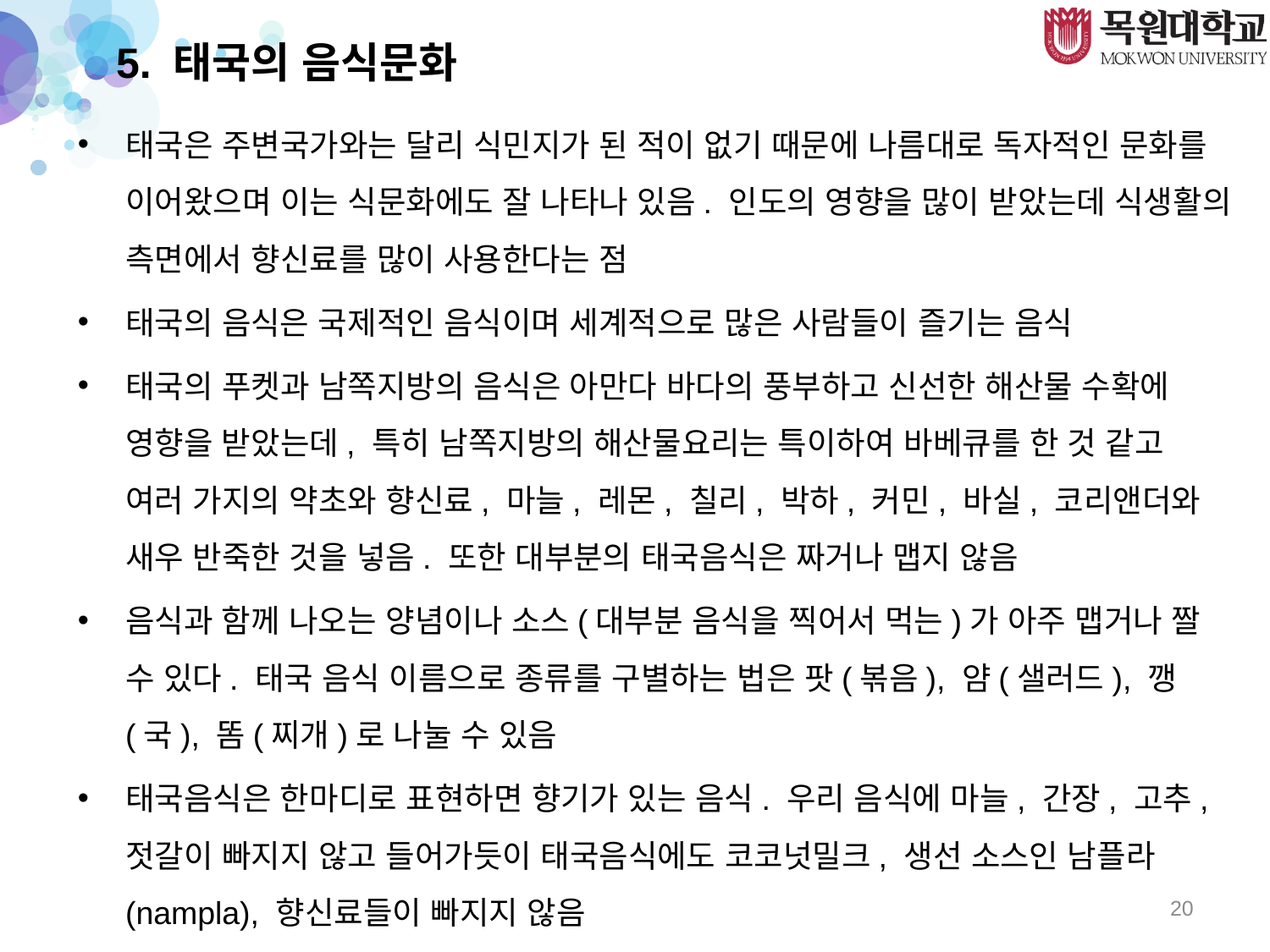

# 5. 태국의 음식문화
태국은 주변국가와는 달리 식민지가 된 적이 없기 때문에 나름대로 독자적인 문화를 이어왔으며 이는 식문화에도 잘 나타나 있음. 인도의 영향을 많이 받았는데 식생활의 측면에서 향신료를 많이 사용한다는 점
태국의 음식은 국제적인 음식이며 세계적으로 많은 사람들이 즐기는 음식
태국의 푸켓과 남쪽지방의 음식은 아만다 바다의 풍부하고 신선한 해산물 수확에 영향을 받았는데, 특히 남쪽지방의 해산물요리는 특이하여 바베큐를 한 것 같고   여러 가지의 약초와 향신료, 마늘, 레몬, 칠리, 박하, 커민, 바실, 코리앤더와 새우 반죽한 것을 넣음. 또한 대부분의 태국음식은 짜거나 맵지 않음
음식과 함께 나오는 양념이나 소스(대부분 음식을 찍어서 먹는)가 아주 맵거나 짤 수 있다. 태국 음식 이름으로 종류를 구별하는 법은 팟(볶음), 얌(샐러드), 깽(국), 똠(찌개)로 나눌 수 있음
태국음식은 한마디로 표현하면 향기가 있는 음식. 우리 음식에 마늘, 간장, 고추, 젓갈이 빠지지 않고 들어가듯이 태국음식에도 코코넛밀크, 생선 소스인 남플라(nampla), 향신료들이 빠지지 않음

20